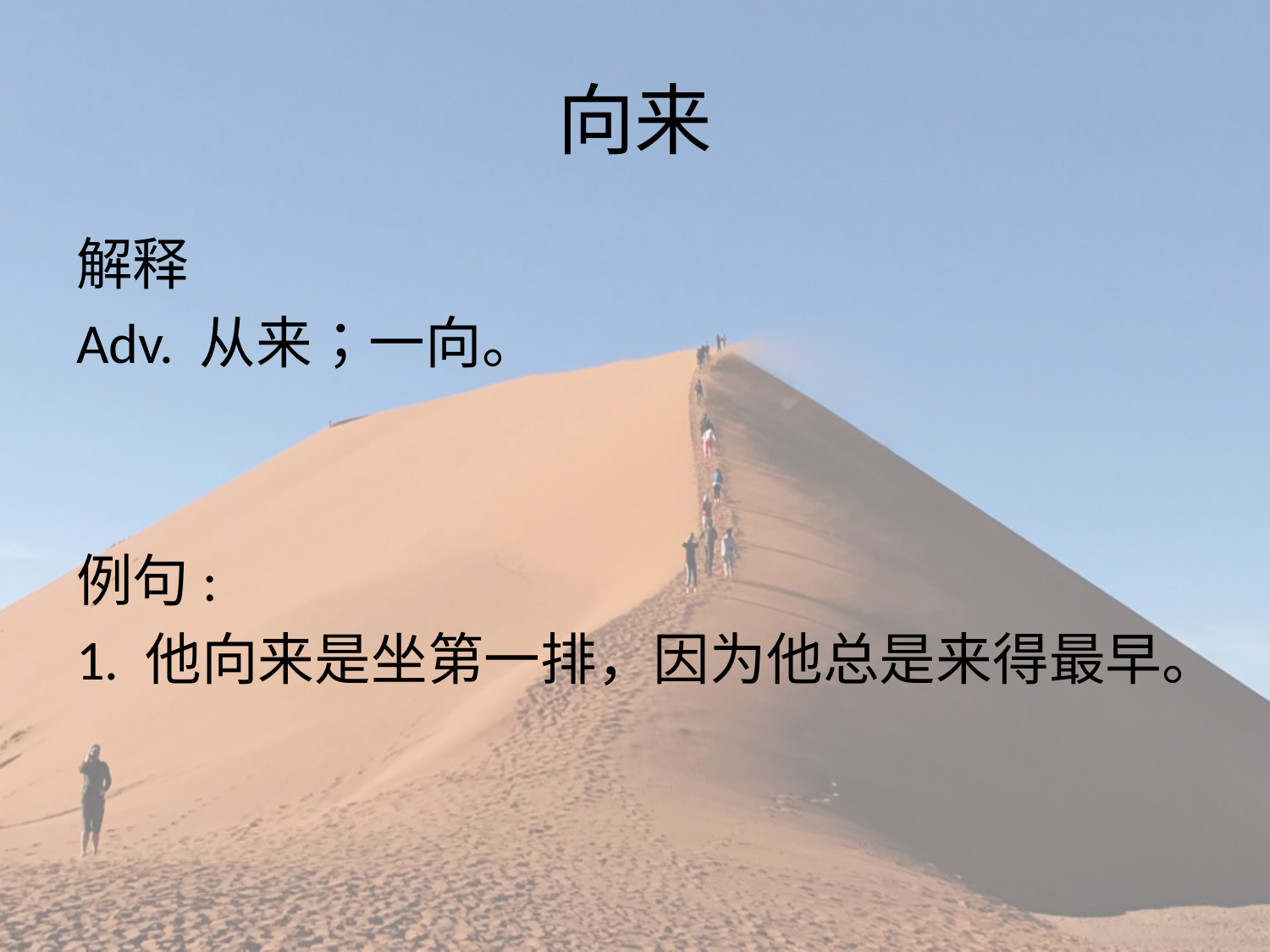

# 向来
解释
Adv. 从来；一向。

例句:
1. 他向来是坐第一排，因为他总是来得最早。